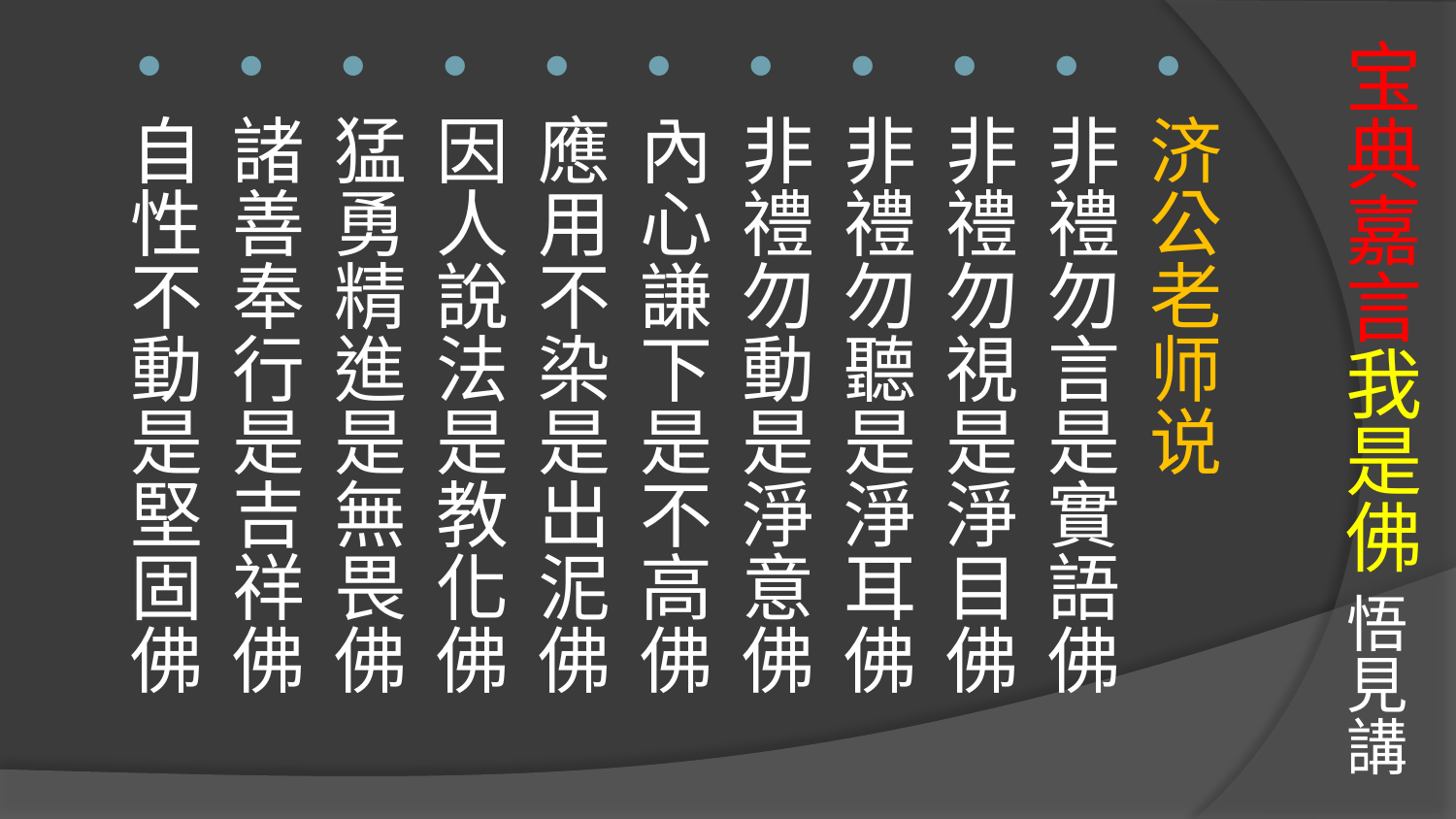

# 宝典嘉言我是佛 悟見講
济公老师说
非禮勿言是實語佛
非禮勿視是淨目佛
非禮勿聽是淨耳佛
非禮勿動是淨意佛
內心謙下是不高佛
應用不染是出泥佛
因人說法是教化佛
猛勇精進是無畏佛
諸善奉行是吉祥佛
自性不動是堅固佛